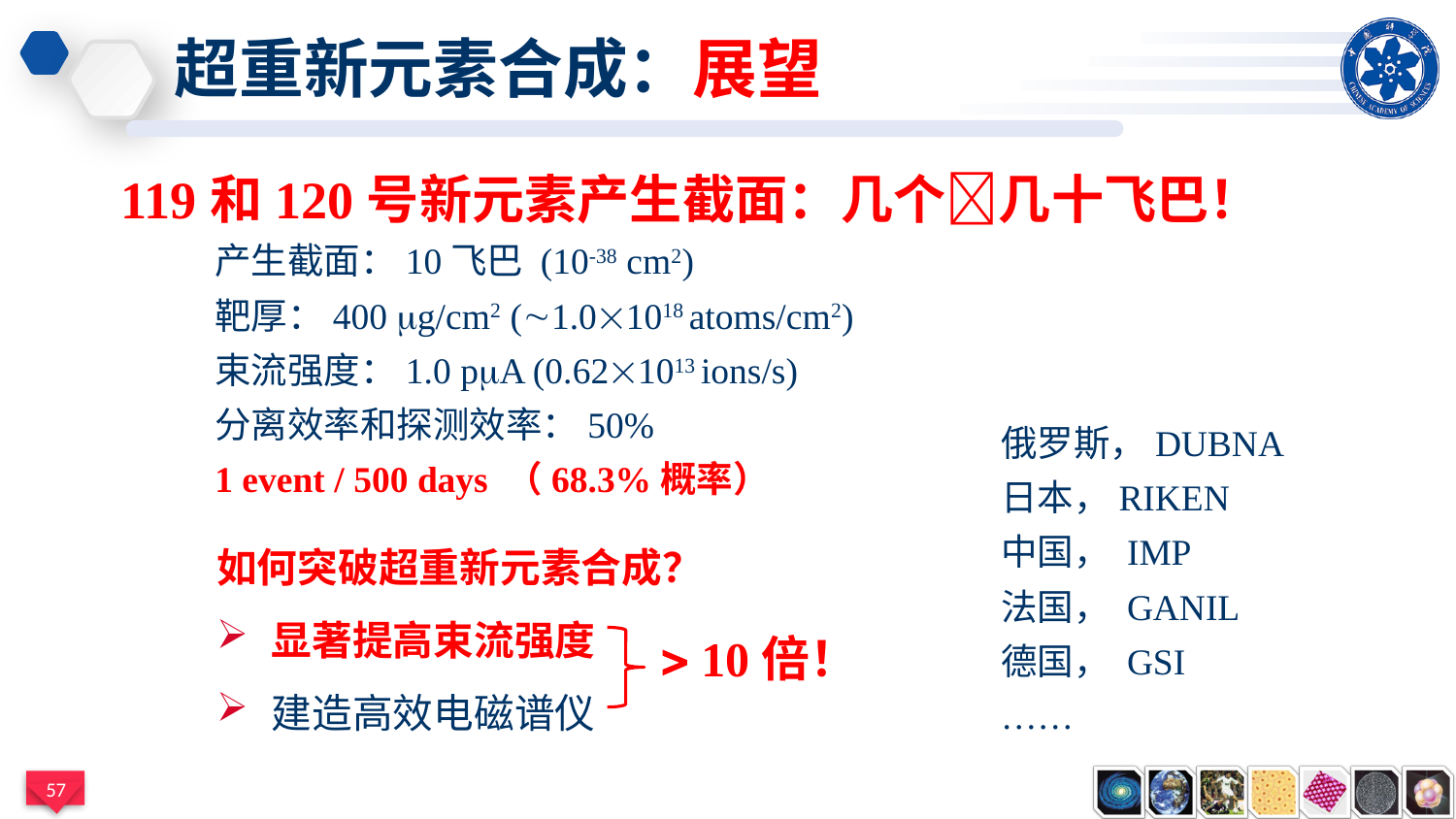

# 超重新元素合成：展望
119和120号新元素产生截面：几个∼几十飞巴！
产生截面：10飞巴 (10-38 cm2)
靶厚：400 μg/cm2 (∼1.0×1018 atoms/cm2)
束流强度：1.0 pμA (0.62×1013 ions/s)
分离效率和探测效率：50%
1 event / 500 days （68.3%概率）
俄罗斯，DUBNA
日本，RIKEN
中国， IMP
法国， GANIL
德国， GSI
……
如何突破超重新元素合成？
显著提高束流强度
建造高效电磁谱仪
> 10倍！